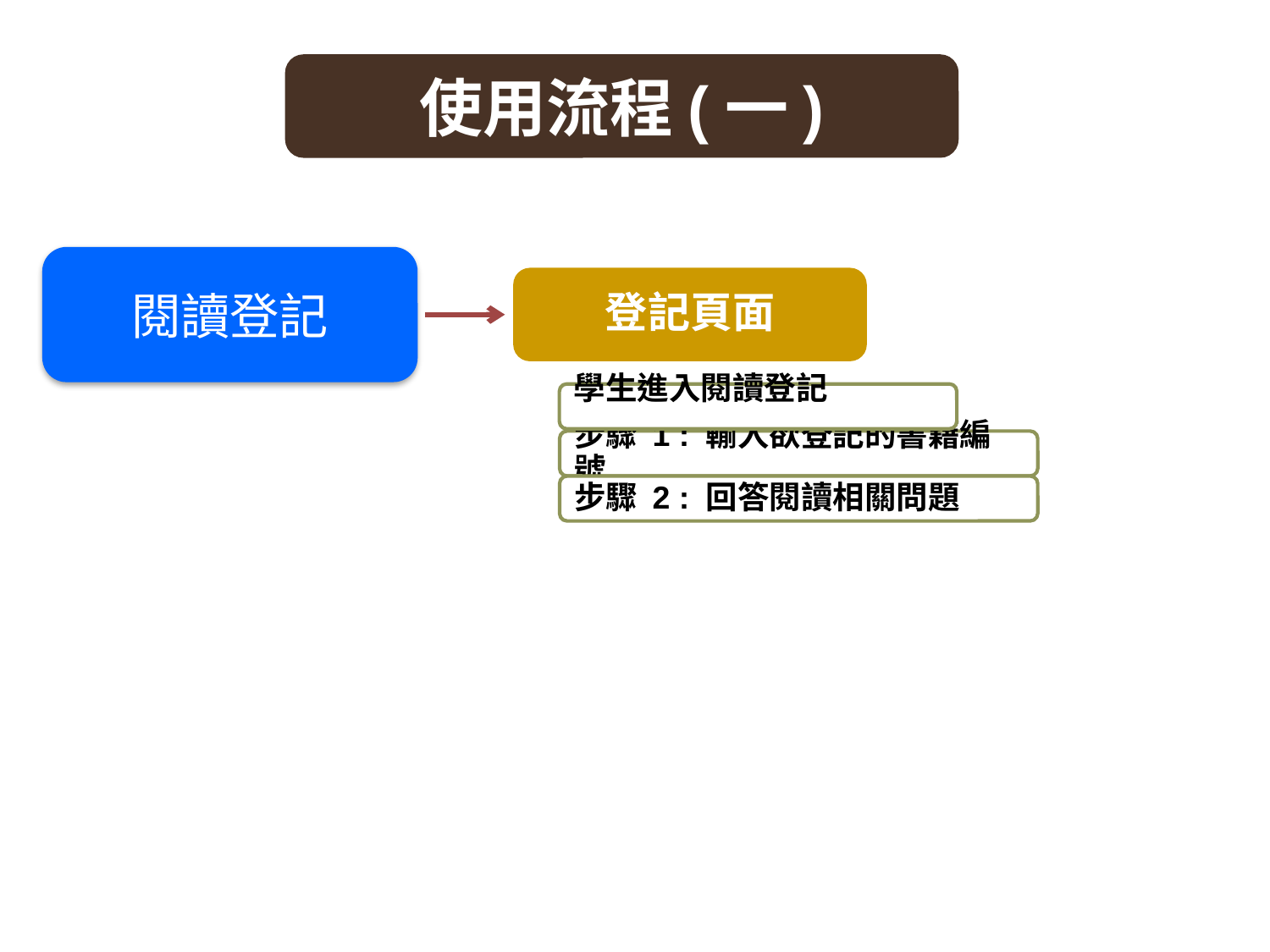

使用流程(一)
閱讀登記
登記頁面
學生進入閱讀登記
步驟 1 : 輸入欲登記的書籍編號
步驟 2 : 回答閱讀相關問題